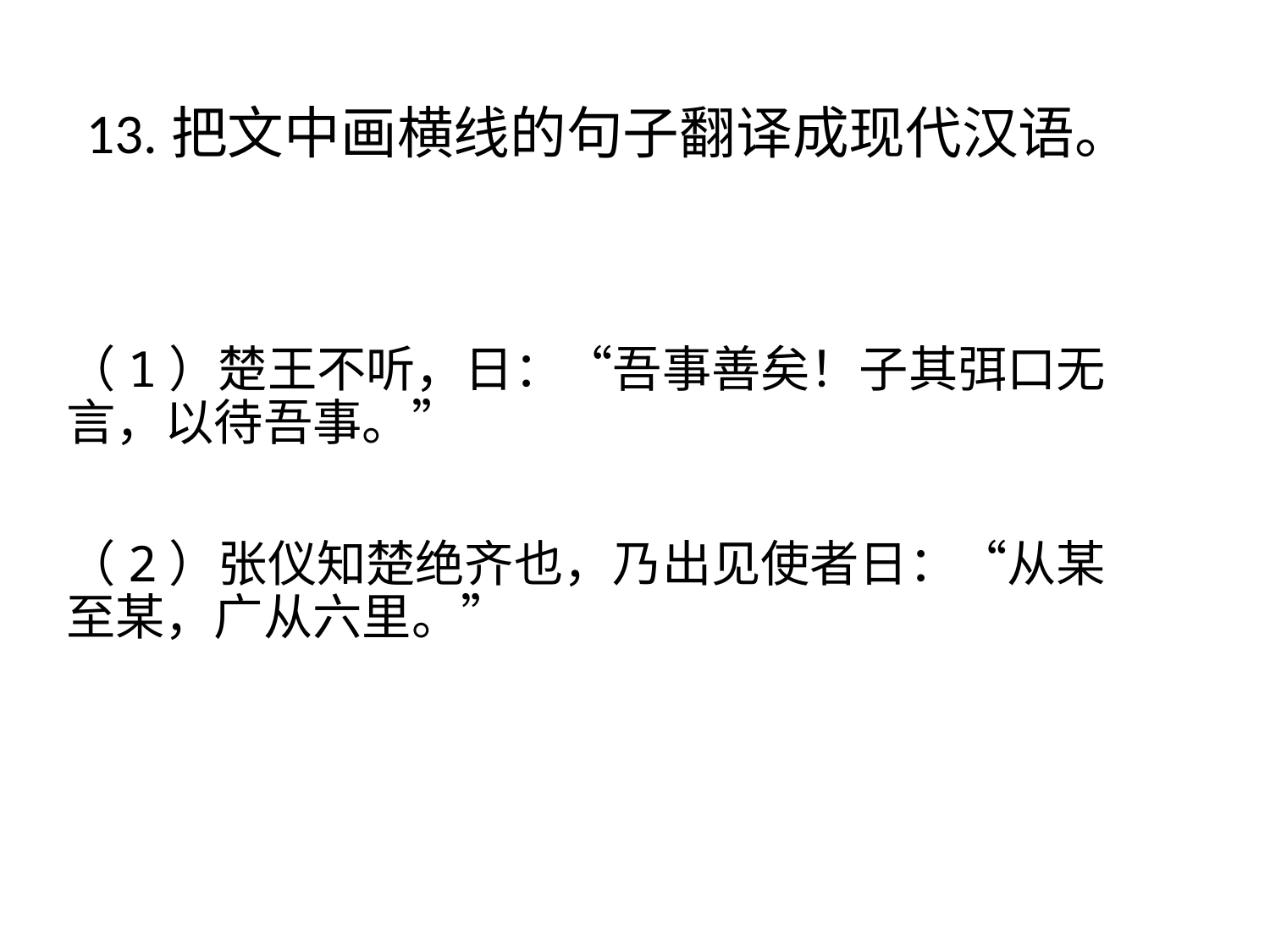

# 13.把文中画横线的句子翻译成现代汉语。
（1）楚王不听，日：“吾事善矣！子其弭口无言，以待吾事。”

（2）张仪知楚绝齐也，乃出见使者日：“从某至某，广从六里。”